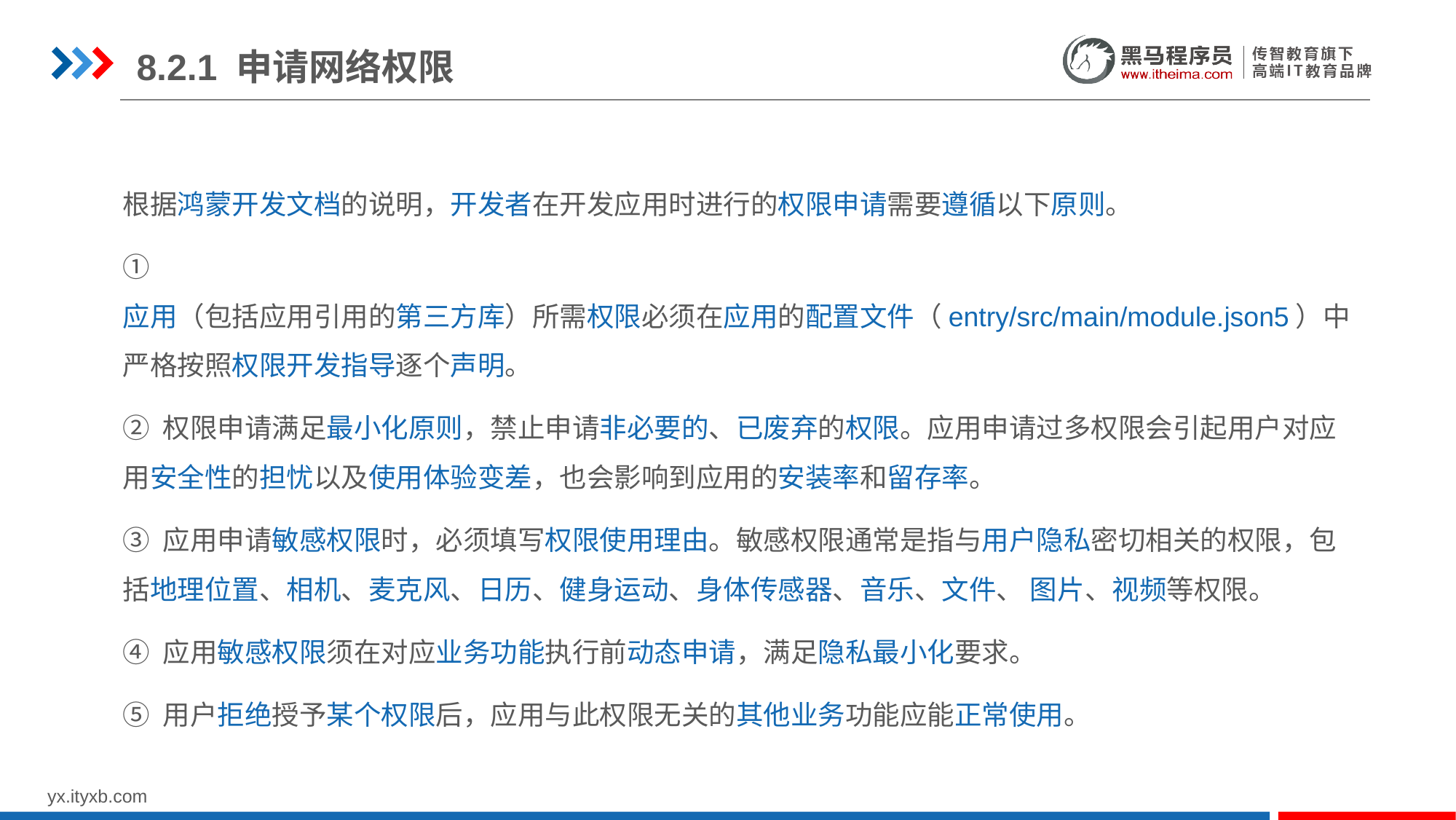

8.2.1 申请网络权限
根据鸿蒙开发文档的说明，开发者在开发应用时进行的权限申请需要遵循以下原则。

① 应用（包括应用引用的第三方库）所需权限必须在应用的配置文件（entry/src/main/module.json5）中严格按照权限开发指导逐个声明。

② 权限申请满足最小化原则，禁止申请非必要的、已废弃的权限。应用申请过多权限会引起用户对应用安全性的担忧以及使用体验变差，也会影响到应用的安装率和留存率。

③ 应用申请敏感权限时，必须填写权限使用理由。敏感权限通常是指与用户隐私密切相关的权限，包括地理位置、相机、麦克风、日历、健身运动、身体传感器、音乐、文件、 图片、视频等权限。

④ 应用敏感权限须在对应业务功能执行前动态申请，满足隐私最小化要求。

⑤ 用户拒绝授予某个权限后，应用与此权限无关的其他业务功能应能正常使用。